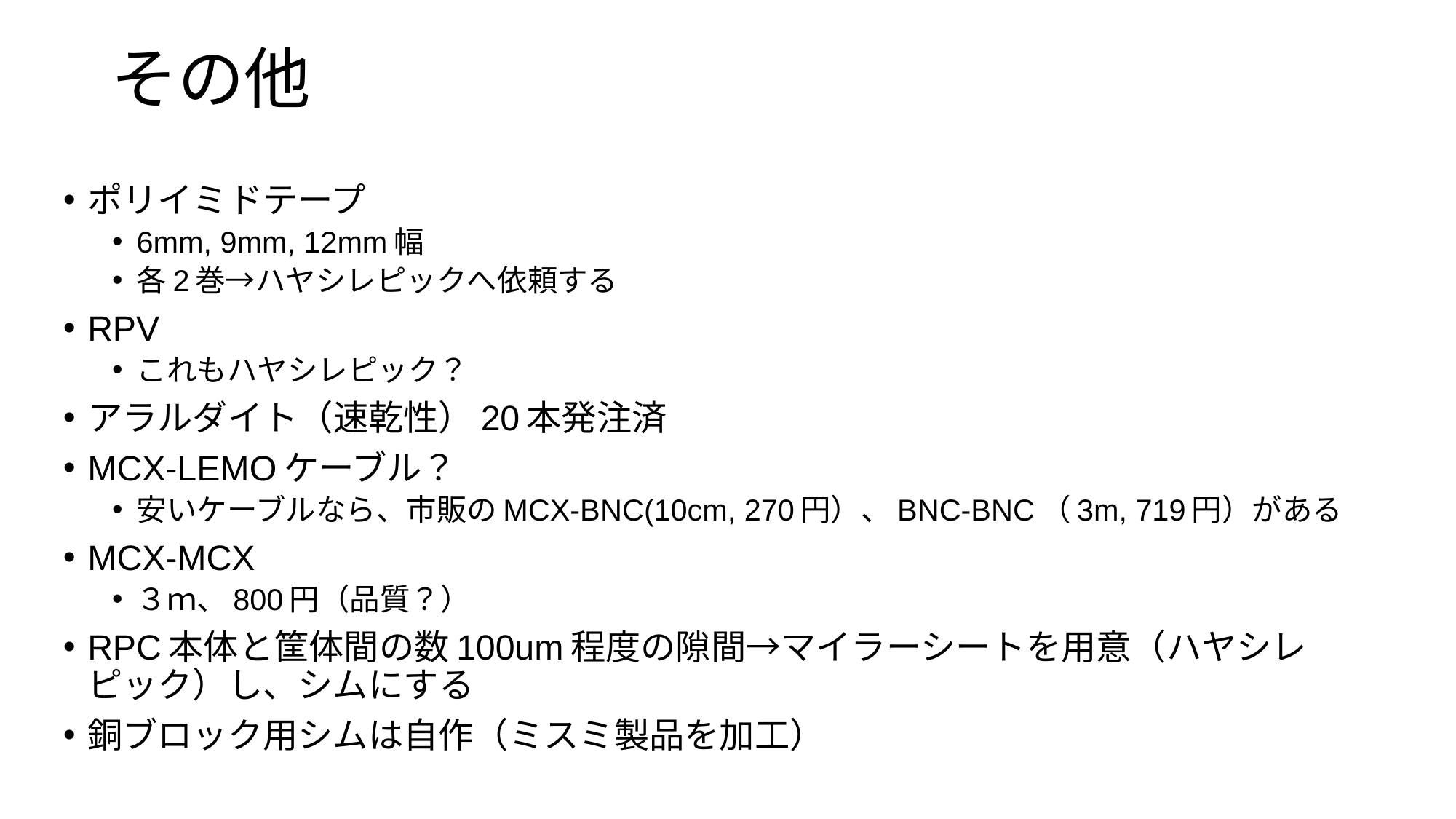

# その他
ポリイミドテープ
6mm, 9mm, 12mm幅
各2巻→ハヤシレピックへ依頼する
RPV
これもハヤシレピック？
アラルダイト（速乾性）20本発注済
MCX-LEMOケーブル？
安いケーブルなら、市販のMCX-BNC(10cm, 270円）、BNC-BNC（3m, 719円）がある
MCX-MCX
３ｍ、800円（品質？）
RPC本体と筐体間の数100um程度の隙間→マイラーシートを用意（ハヤシレピック）し、シムにする
銅ブロック用シムは自作（ミスミ製品を加工）